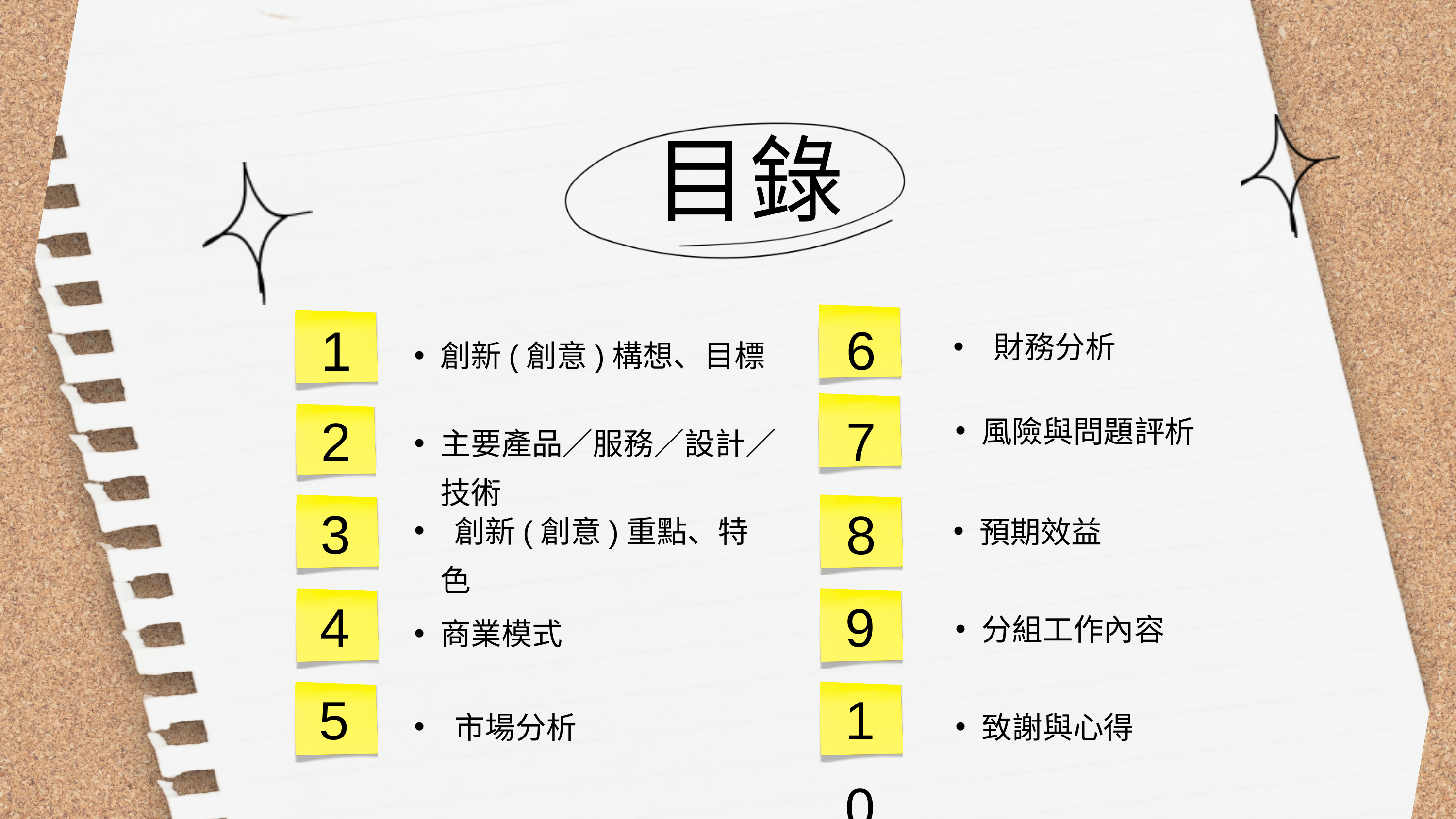

2
目錄

1
6

 財務分析
創新(創意)構想、目標
2
7

風險與問題評析

主要產品∕服務∕設計∕技術
3
8

 創新(創意)重點、特色
預期效益
4
9

分組工作內容
商業模式
10
5

 市場分析
致謝與心得